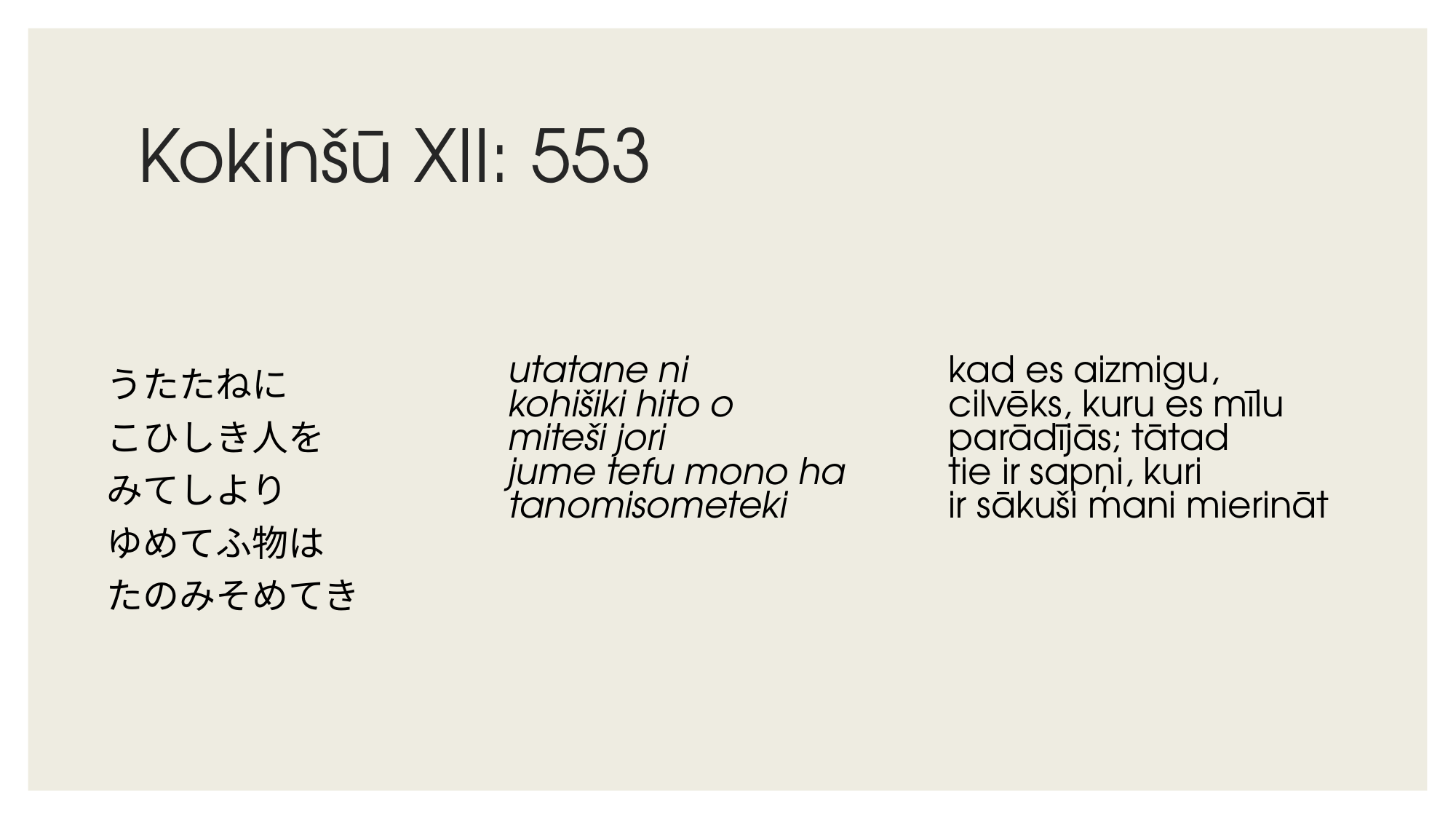

# Kokinšū XII: 553
| うたたねに こひしき人を みてしより ゆめてふ物は たのみそめてき | utatane ni kohišiki hito o miteši jori jume tefu mono ha tanomisometeki | kad es aizmigu, cilvēks, kuru es mīlu parādījās; tātad tie ir sapņi, kuri ir sākuši mani mierināt |
| --- | --- | --- |